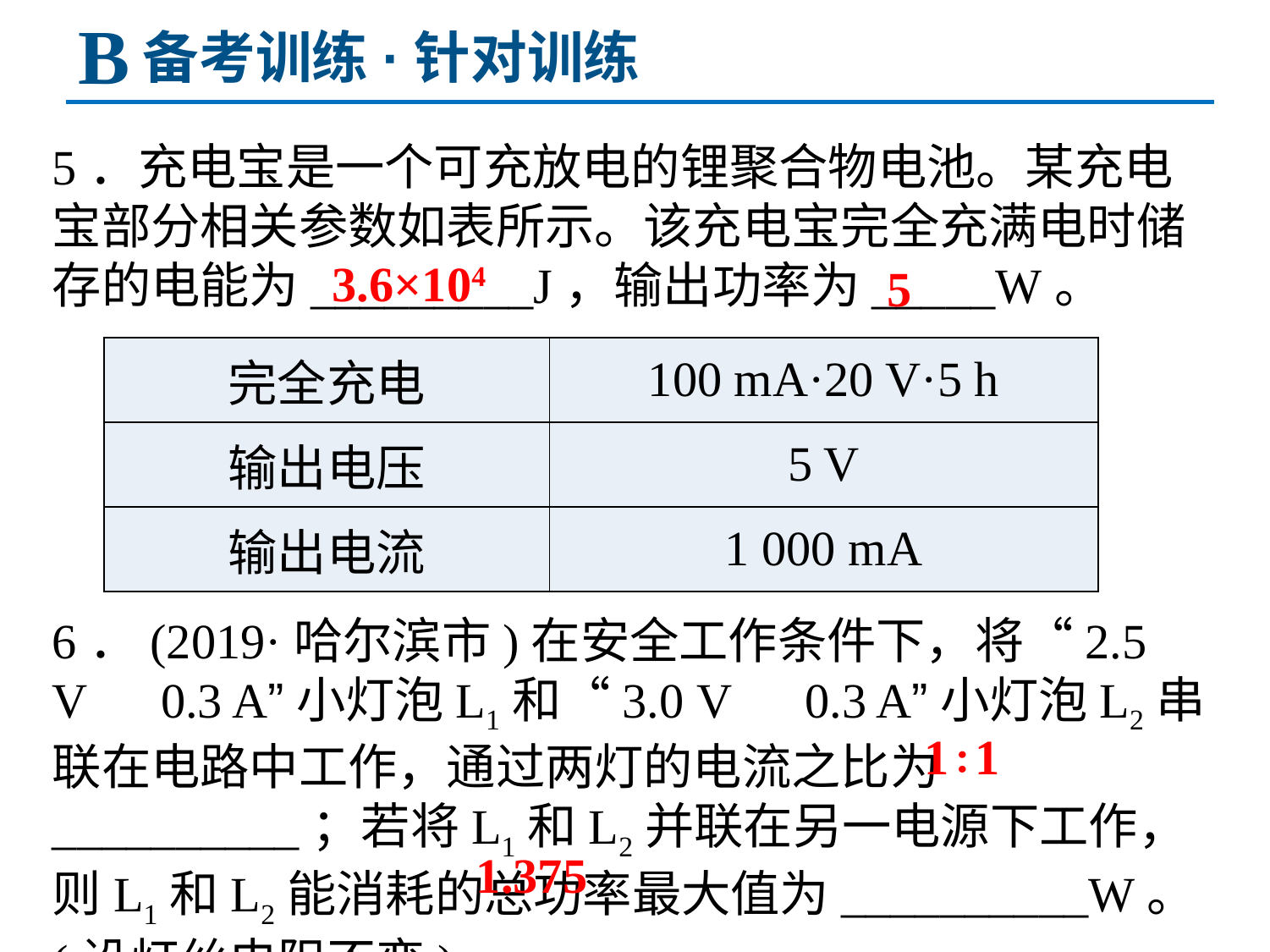

B
备考训练·针对训练
5．充电宝是一个可充放电的锂聚合物电池。某充电宝部分相关参数如表所示。该充电宝完全充满电时储存的电能为_________J，输出功率为_____W。

6．(2019·哈尔滨市)在安全工作条件下，将“2.5 V　0.3 A”小灯泡L1和“3.0 V　0.3 A”小灯泡L2串联在电路中工作，通过两灯的电流之比为__________；若将L1和L2并联在另一电源下工作，则L1和L2能消耗的总功率最大值为__________W。(设灯丝电阻不变)
3.6×104
5
| 完全充电 | 100 mA·20 V·5 h |
| --- | --- |
| 输出电压 | 5 V |
| 输出电流 | 1 000 mA |
1∶1
1.375